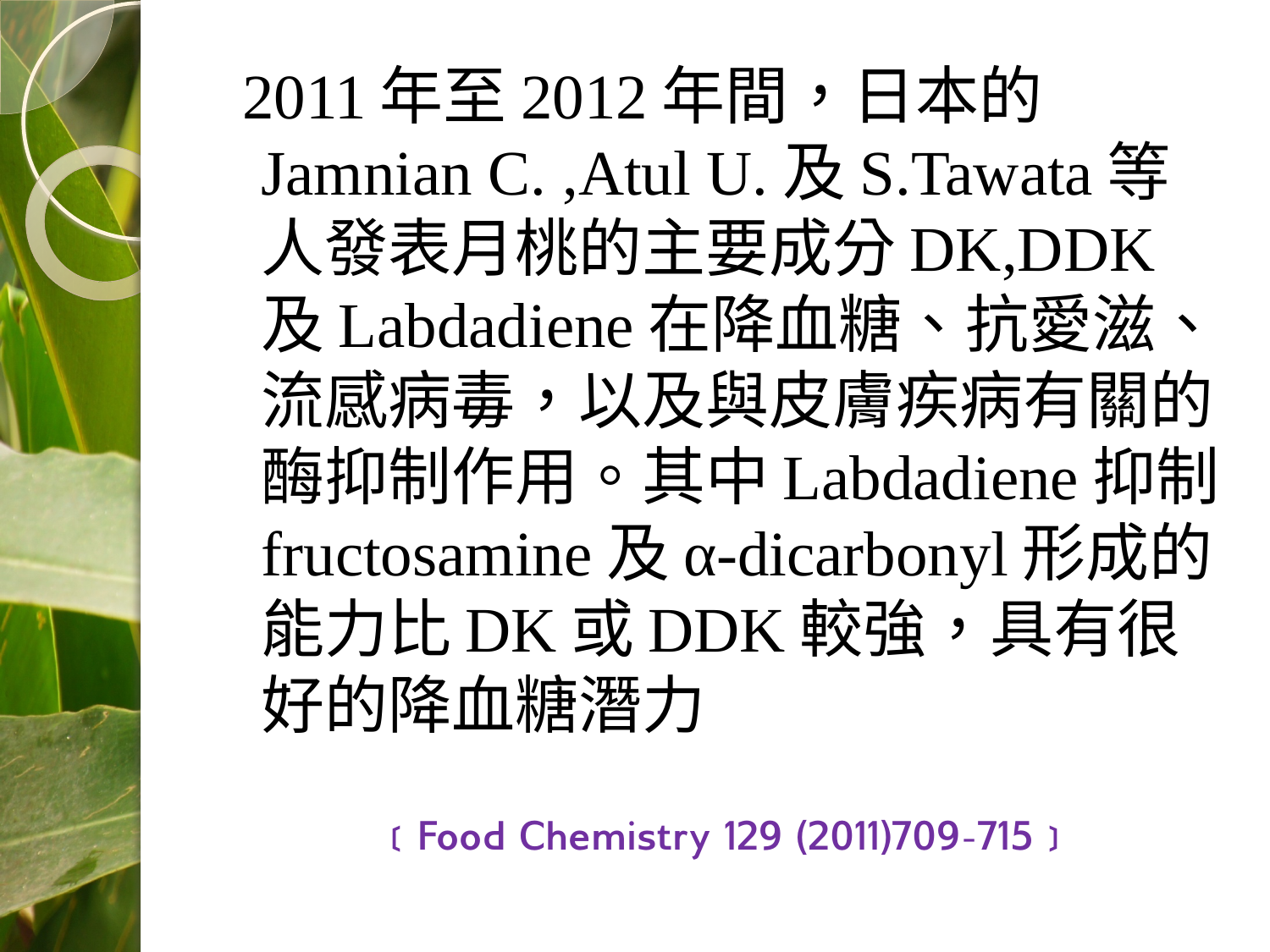

2011年至2012年間，日本的Jamnian C. ,Atul U.及S.Tawata等人發表月桃的主要成分DK,DDK及Labdadiene在降血糖、抗愛滋、流感病毒，以及與皮膚疾病有關的酶抑制作用。其中Labdadiene抑制fructosamine及α-dicarbonyl形成的能力比DK或DDK較強，具有很好的降血糖潛力

﹝Food Chemistry 129 (2011)709-715﹞